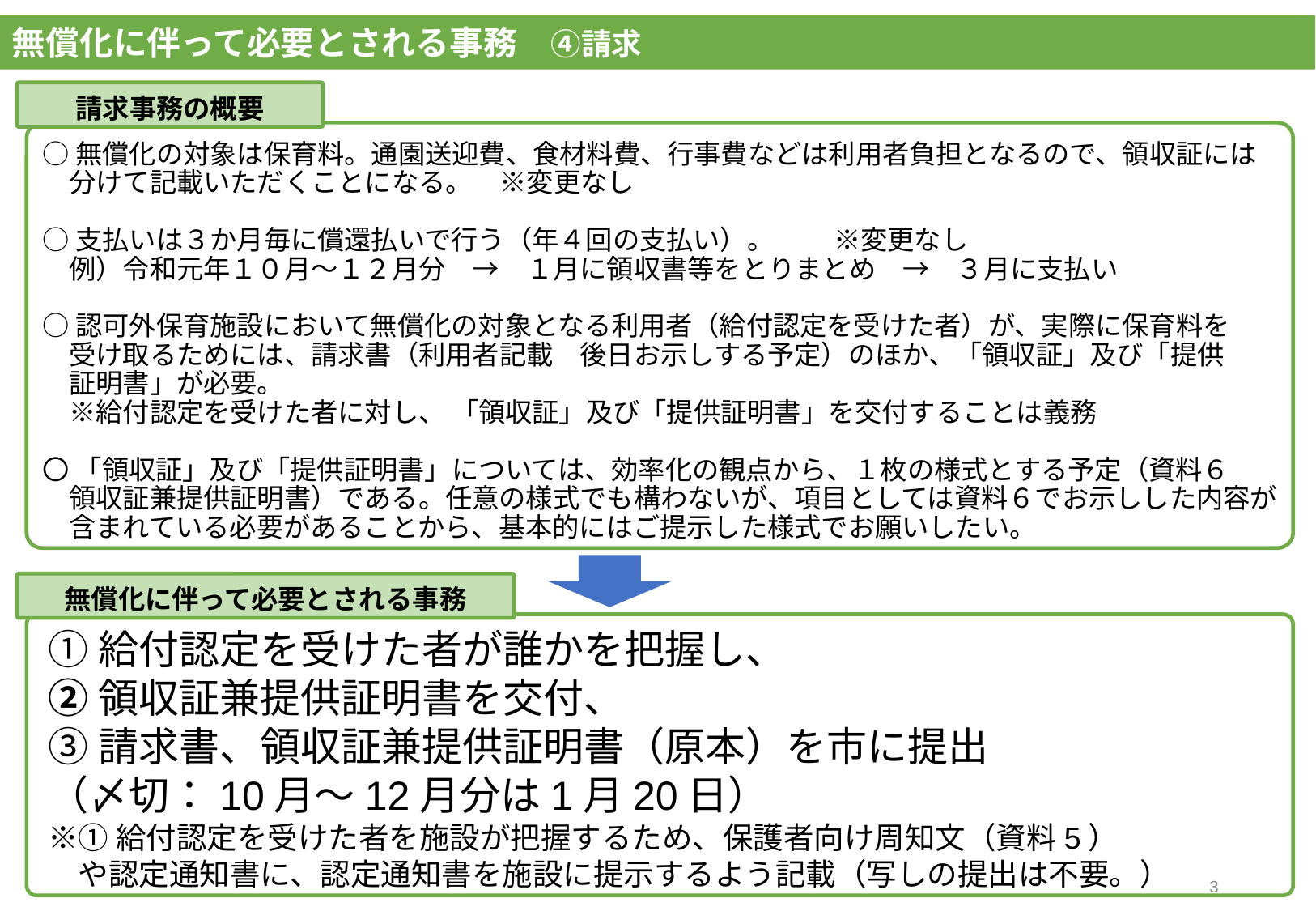

無償化に伴って必要とされる事務　④請求
請求事務の概要

○無償化の対象は保育料。通園送迎費、食材料費、行事費などは利用者負担となるので、領収証には
　分けて記載いただくことになる。　※変更なし

○支払いは３か月毎に償還払いで行う（年４回の支払い）。　　 ※変更なし
　例）令和元年１０月～１２月分　→　１月に領収書等をとりまとめ　→　３月に支払い

○認可外保育施設において無償化の対象となる利用者（給付認定を受けた者）が、実際に保育料を
　受け取るためには、請求書（利用者記載　後日お示しする予定）のほか、「領収証」及び「提供
　証明書」が必要。
　※給付認定を受けた者に対し、 「領収証」及び「提供証明書」を交付することは義務

〇 「領収証」及び「提供証明書」については、効率化の観点から、１枚の様式とする予定（資料６
　領収証兼提供証明書）である。任意の様式でも構わないが、項目としては資料６でお示しした内容が
　含まれている必要があることから、基本的にはご提示した様式でお願いしたい。

無償化に伴って必要とされる事務

①給付認定を受けた者が誰かを把握し、
②領収証兼提供証明書を交付、
③請求書、領収証兼提供証明書（原本）を市に提出
（〆切：10月～12月分は1月20日）
※①給付認定を受けた者を施設が把握するため、保護者向け周知文（資料5）
　や認定通知書に、認定通知書を施設に提示するよう記載（写しの提出は不要。）
3